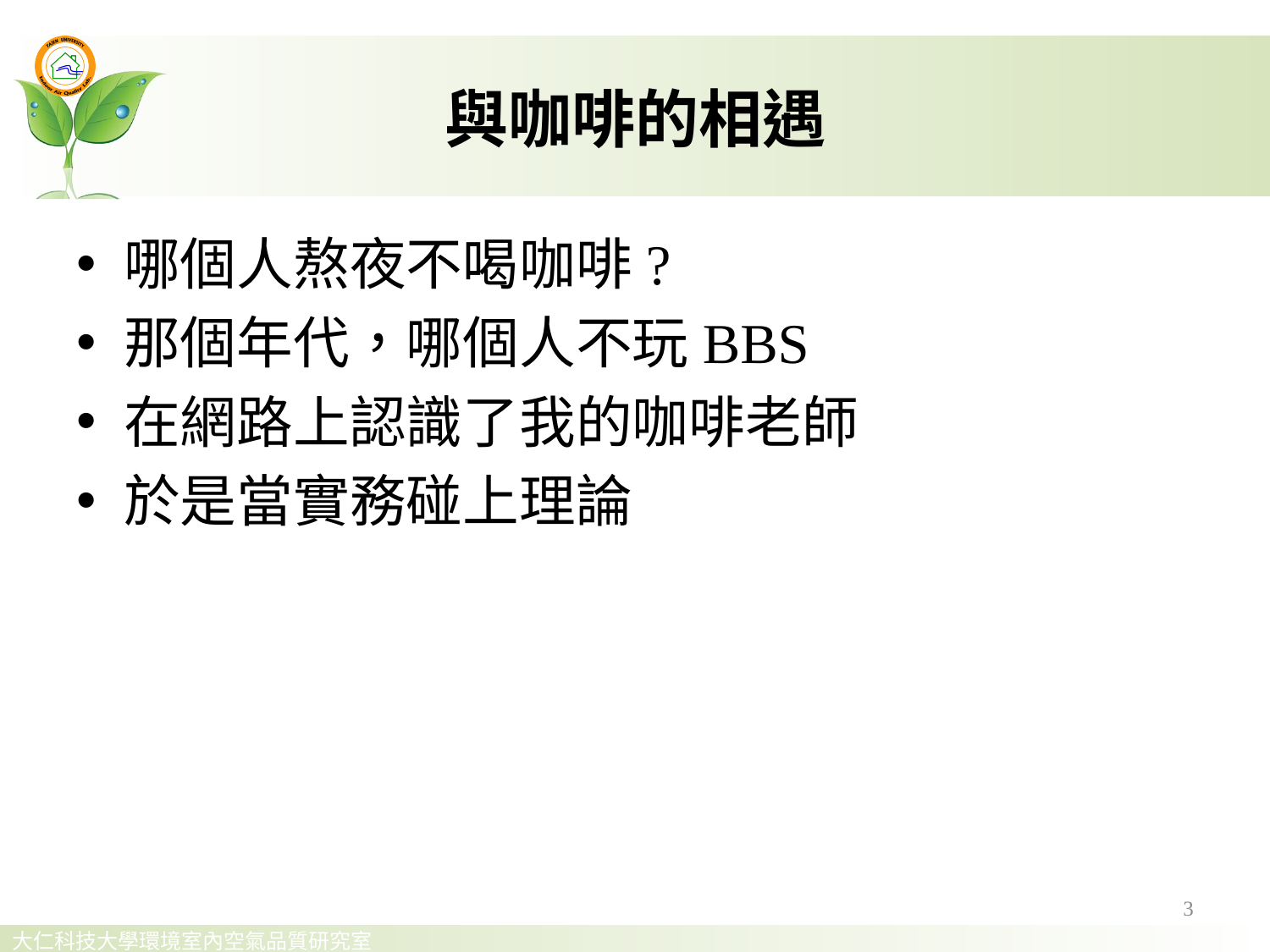

# 與咖啡的相遇
哪個人熬夜不喝咖啡?
那個年代，哪個人不玩BBS
在網路上認識了我的咖啡老師
於是當實務碰上理論
3